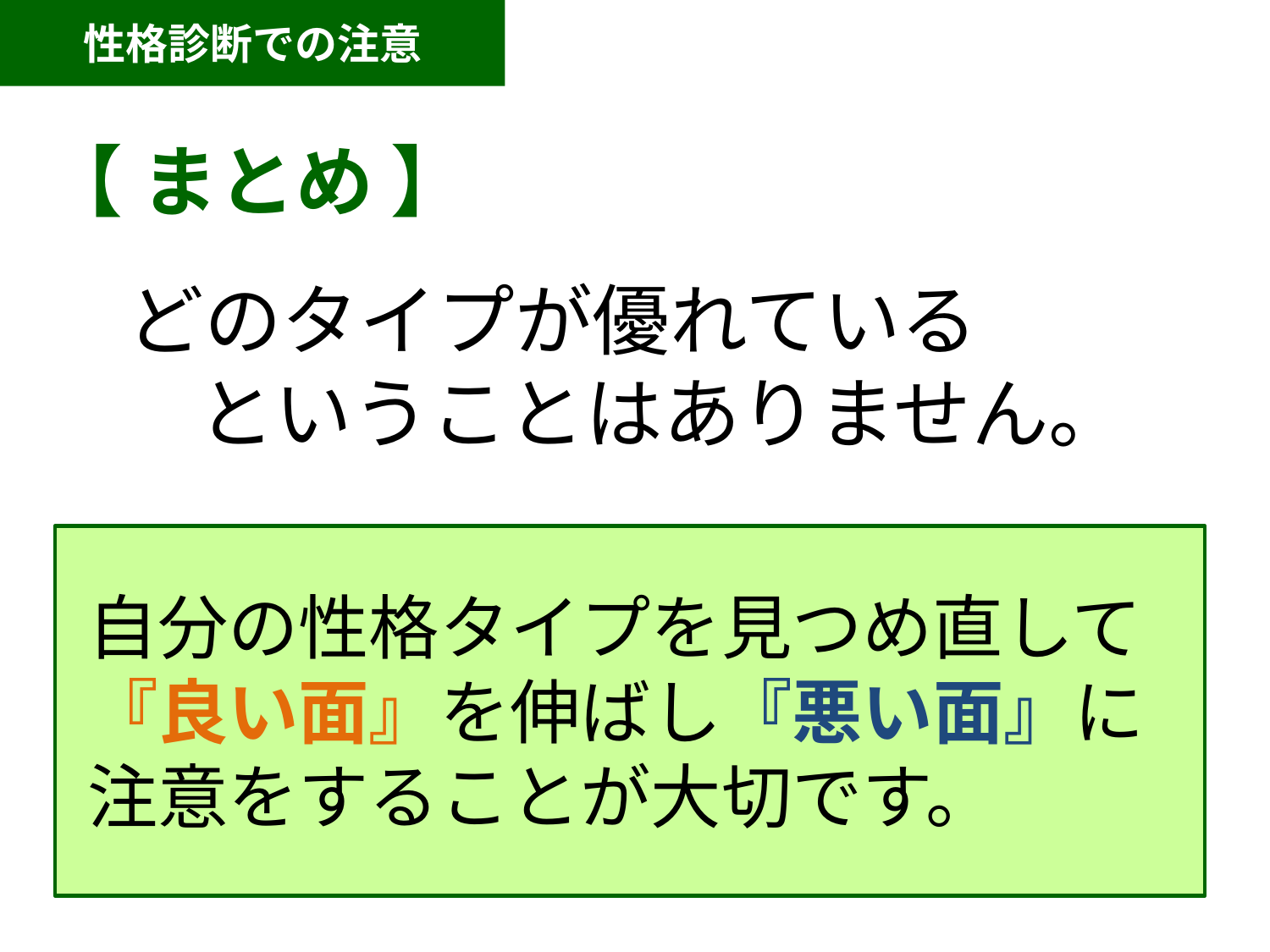

性格診断での注意
【 まとめ 】
どのタイプが優れている
   ということはありません。

自分の性格タイプを見つめ直して
『良い面』を伸ばし『悪い面』に注意をすることが大切です。